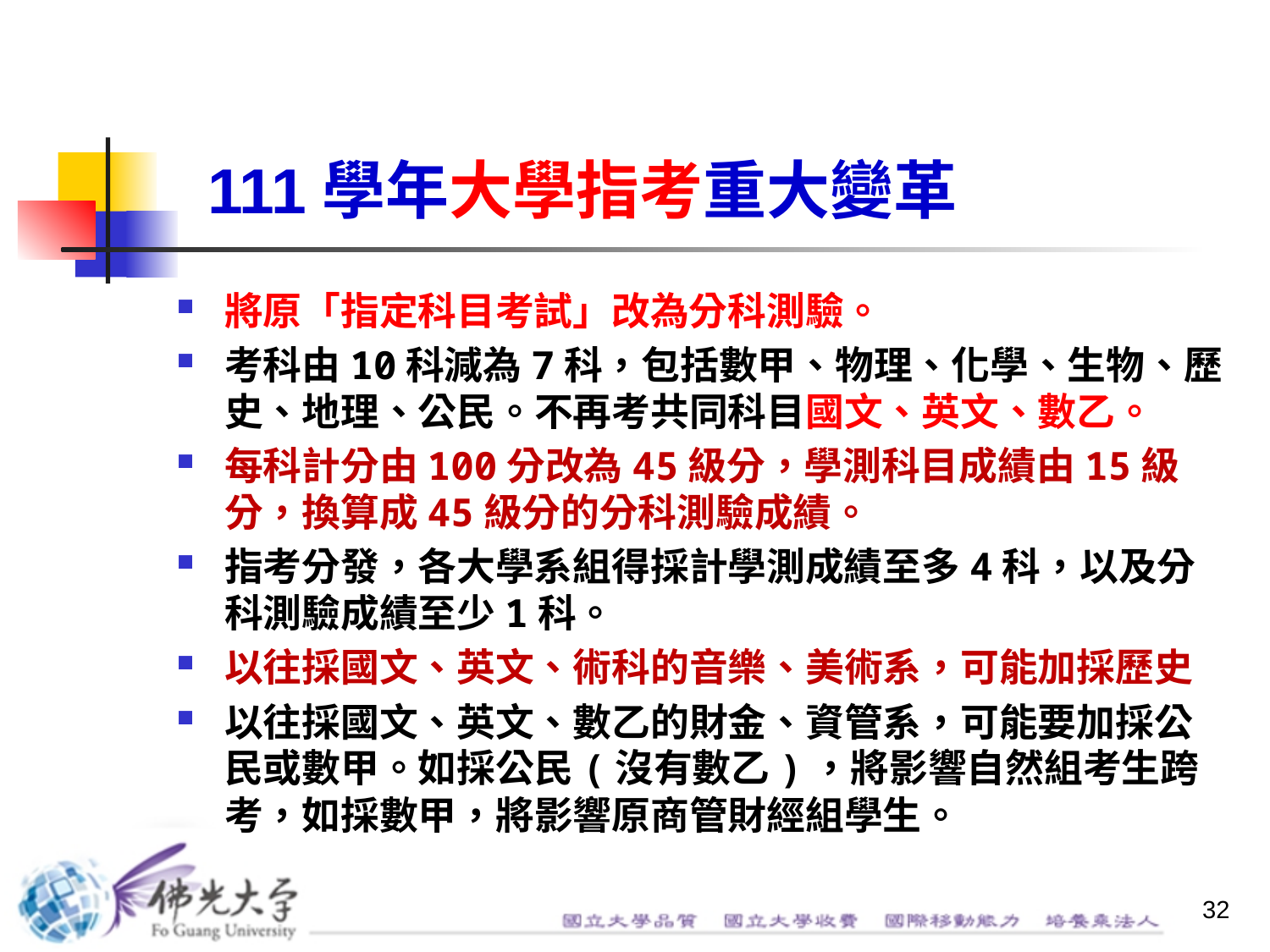

# 111學年大學指考重大變革
將原「指定科目考試」改為分科測驗。
考科由10科減為7科，包括數甲、物理、化學、生物、歷史、地理、公民。不再考共同科目國文、英文、數乙。
每科計分由100分改為45級分，學測科目成績由15級分，換算成45級分的分科測驗成績。
指考分發，各大學系組得採計學測成績至多4科，以及分科測驗成績至少1科。
以往採國文、英文、術科的音樂、美術系，可能加採歷史
以往採國文、英文、數乙的財金、資管系，可能要加採公民或數甲。如採公民(沒有數乙)，將影響自然組考生跨考，如採數甲，將影響原商管財經組學生。

32